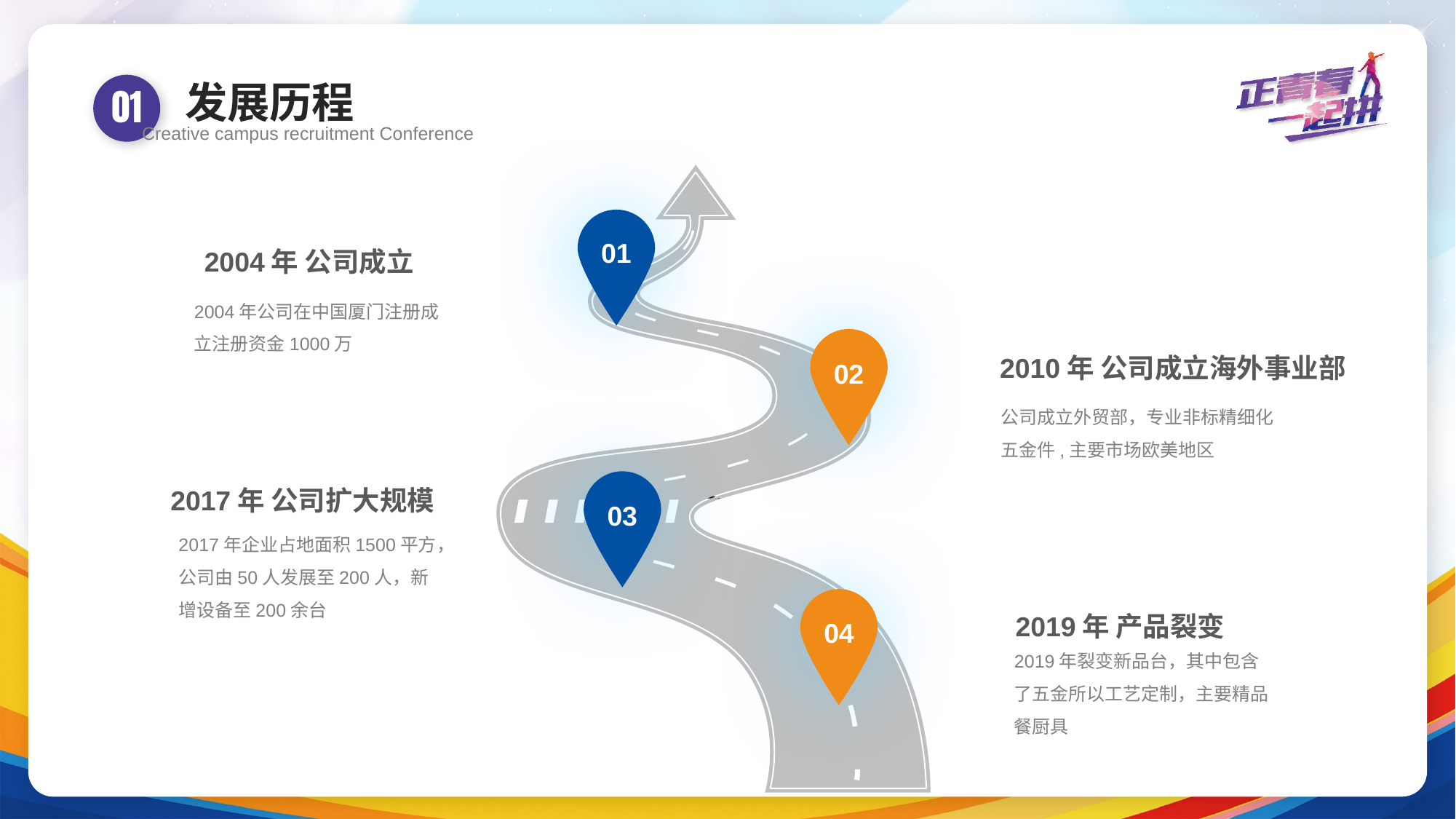

发展历程
Creative campus recruitment Conference
01

01
2004年 公司成立
2004年公司在中国厦门注册成立注册资金1000万

02
2010年 公司成立海外事业部
公司成立外贸部，专业非标精细化五金件,主要市场欧美地区
2017年 公司扩大规模
2017年企业占地面积1500平方，公司由50人发展至200人，新增设备至200余台

03
2019年 产品裂变
2019年裂变新品台，其中包含了五金所以工艺定制，主要精品餐厨具

04